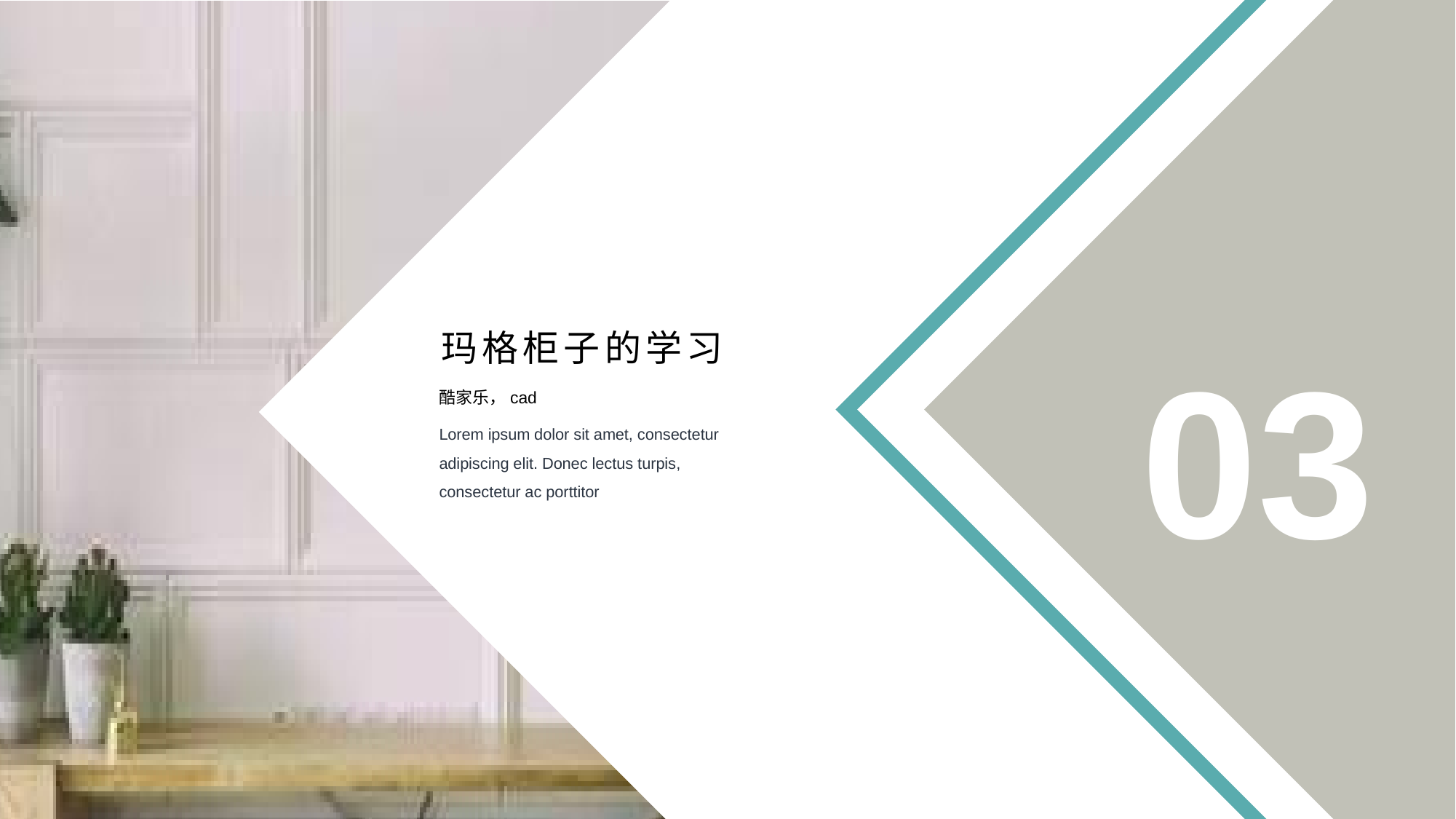

03
玛格柜子的学习
酷家乐，cad
Lorem ipsum dolor sit amet, consectetur adipiscing elit. Donec lectus turpis, consectetur ac porttitor